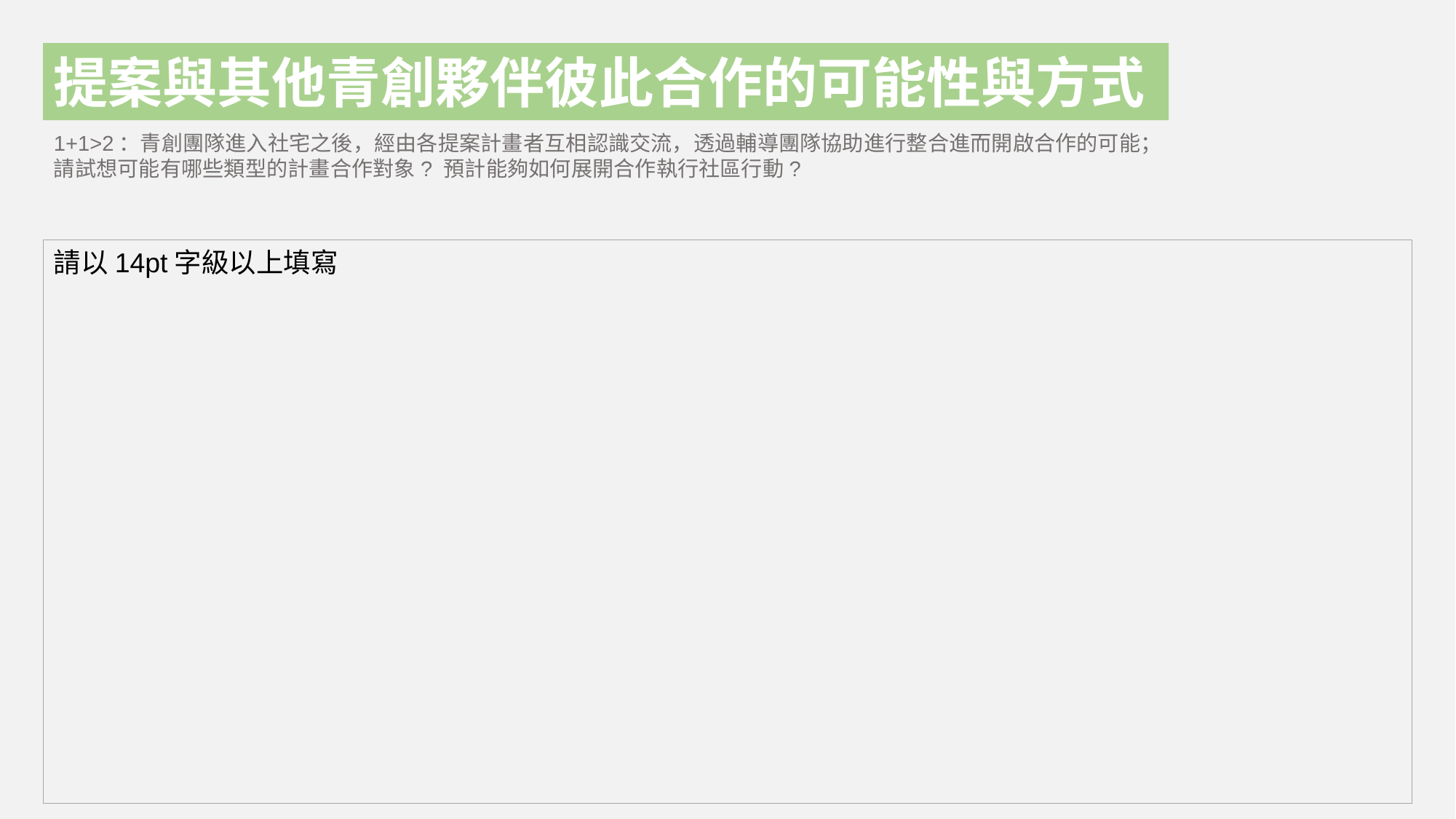

提案與其他青創夥伴彼此合作的可能性與方式
1+1>2：青創團隊進入社宅之後，經由各提案計畫者互相認識交流，透過輔導團隊協助進行整合進而開啟合作的可能；
請試想可能有哪些類型的計畫合作對象? 預計能夠如何展開合作執行社區行動?
請以14pt字級以上填寫